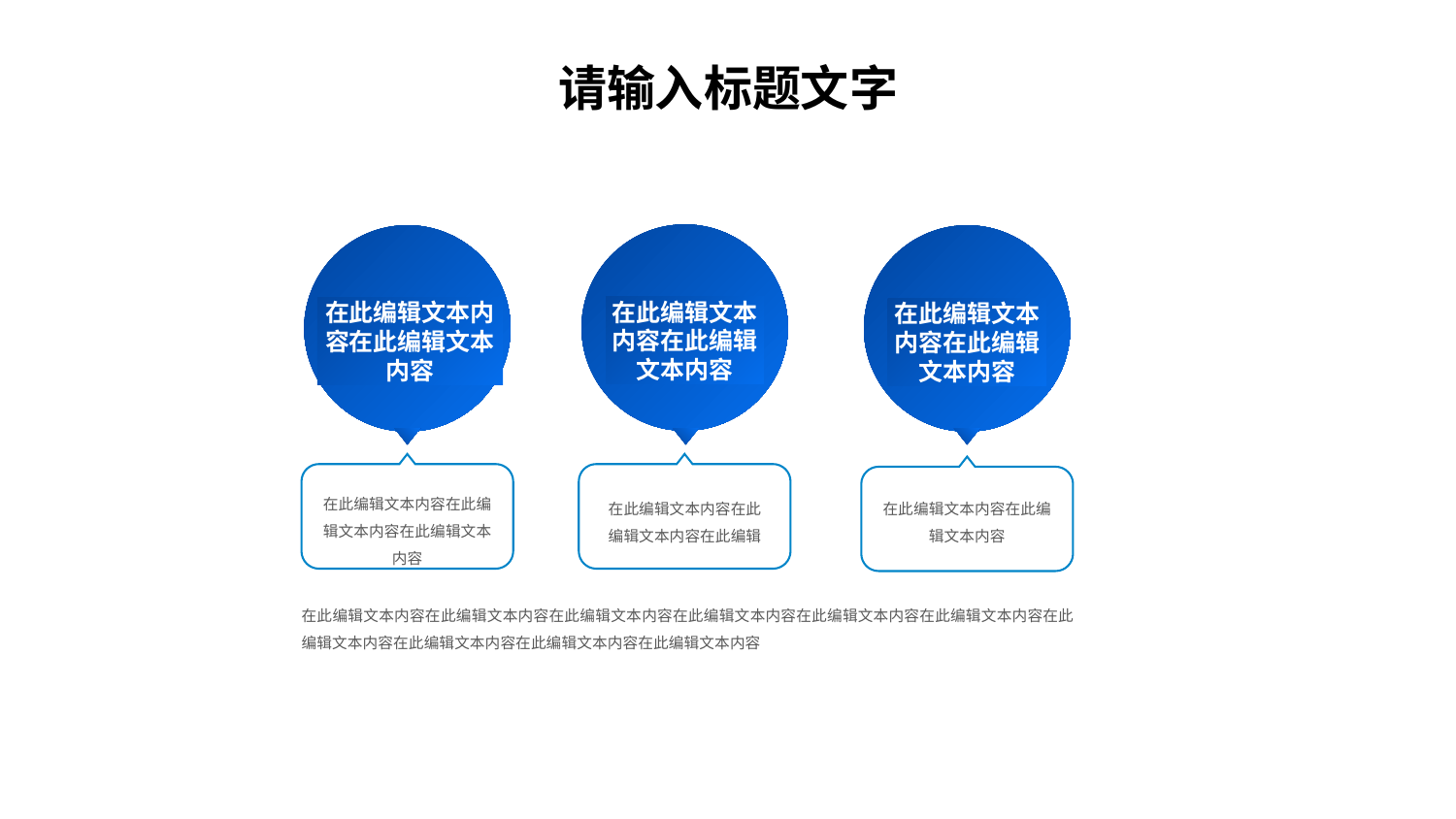

请输入标题文字

在此编辑文本内容在此编辑文本内容

在此编辑文本内容在此编辑文本内容

在此编辑文本内容在此编辑文本内容

在此编辑文本内容在此编辑文本内容在此编辑文本内容
在此编辑文本内容在此编辑文本内容在此编辑
在此编辑文本内容在此编辑文本内容
在此编辑文本内容在此编辑文本内容在此编辑文本内容在此编辑文本内容在此编辑文本内容在此编辑文本内容在此编辑文本内容在此编辑文本内容在此编辑文本内容在此编辑文本内容